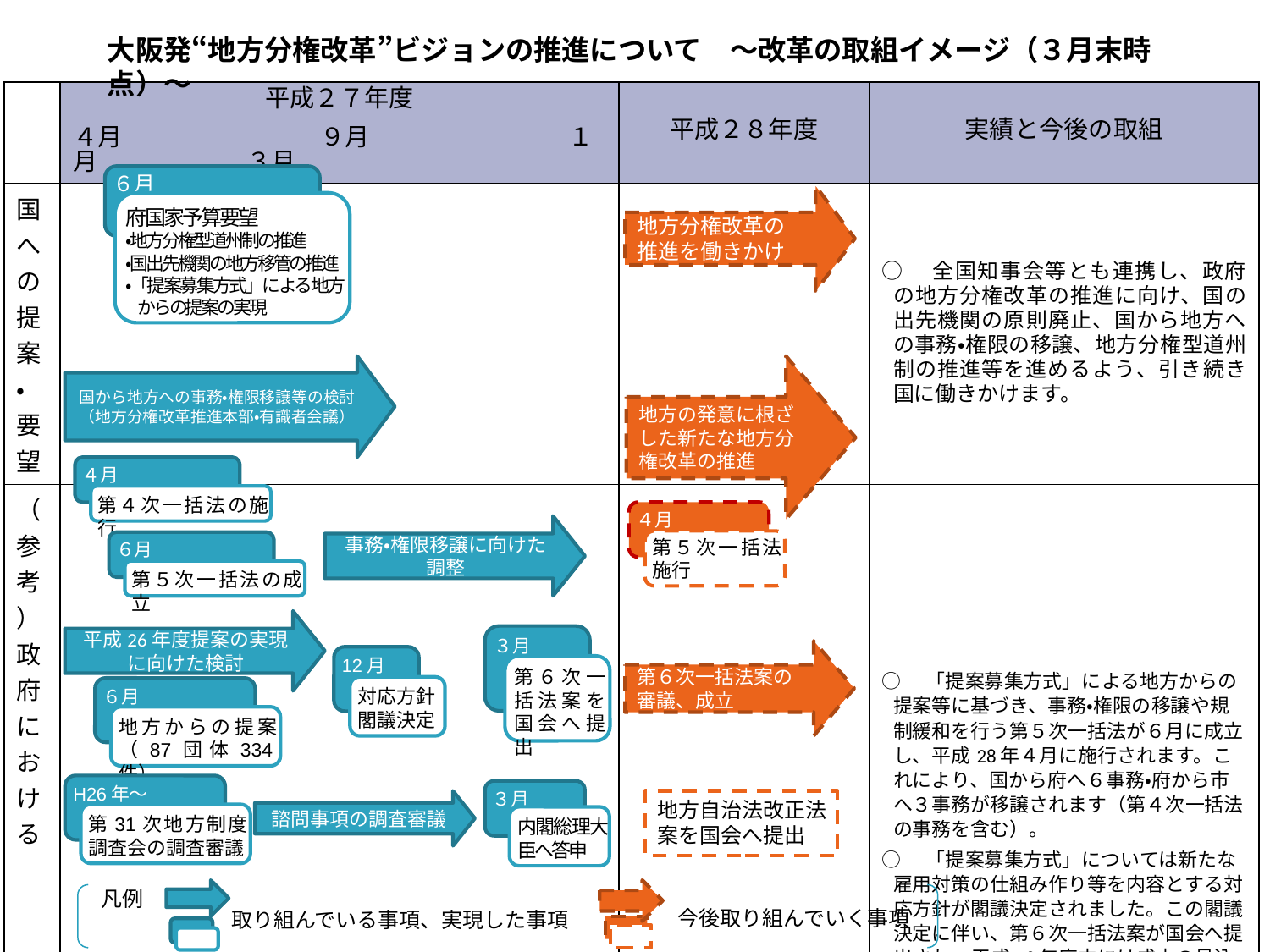

大阪発“地方分権改革”ビジョンの推進について　～改革の取組イメージ（３月末時点）～
|  | 平成２７年度 | 平成２８年度 | 実績と今後の取組 |
| --- | --- | --- | --- |
|  | ４月　　　　　　　　９月　　　　　　　　１月　　　　　　３月 |  |  |
| 国への提案・ 要望 |  |  | ○　全国知事会等とも連携し、政府の地方分権改革の推進に向け、国の出先機関の原則廃止、国から地方への事務・権限の移譲、地方分権型道州制の推進等を進めるよう、引き続き国に働きかけます。 |
| （参考）政府における 　　　　　　　地方分権の取組状況 |  |  | ○　「提案募集方式」による地方からの提案等に基づき、事務・権限の移譲や規制緩和を行う第５次一括法が６月に成立し、平成28年４月に施行されます。これにより、国から府へ６事務・府から市へ３事務が移譲されます（第４次一括法の事務を含む）。 ○　「提案募集方式」については新たな雇用対策の仕組み作り等を内容とする対応方針が閣議決定されました。この閣議決定に伴い、第６次一括法案が国会へ提出され、平成28年度中には成立の見込みです。この中には、府が規制緩和を求めて提案した、地方住宅供給公社法に関する項目も含まれます。 ○　平成26年から、第31次地方制度調査会において、人口減少社会に的確に対応する地方行政体制及びガバナンスのあり方に関する審議が行われ、３月に内閣総理大臣へ答申がなされました。平成28年度には、答申の内容を踏まえた地方自治法の改正案が国会へ提出される予定です。 |
６月
地方分権改革の
推進を働きかけ
府国家予算要望
・地方分権型道州制の推進
・国出先機関の地方移管の推進
・「提案募集方式」による地方からの提案の実現
国から地方への事務・権限移譲等の検討
（地方分権改革推進本部・有識者会議）
地方の発意に根ざした新たな地方分権改革の推進
４月
第４次一括法の施行
４月
事務・権限移譲に向けた調整
第５次一括法施行
６月
第５次一括法の成立
平成26年度提案の実現に向けた検討
３月
第６次一括法案の
審議、成立
12月
第６次一括法案を国会へ提出
対応方針
閣議決定
６月
地方からの提案（87団体334件）
H26年～
３月
諮問事項の調査審議
地方自治法改正法案を国会へ提出
第31次地方制度調査会の調査審議
内閣総理大臣へ答申
凡例

今後取り組んでいく事項
取り組んでいる事項、実現した事項